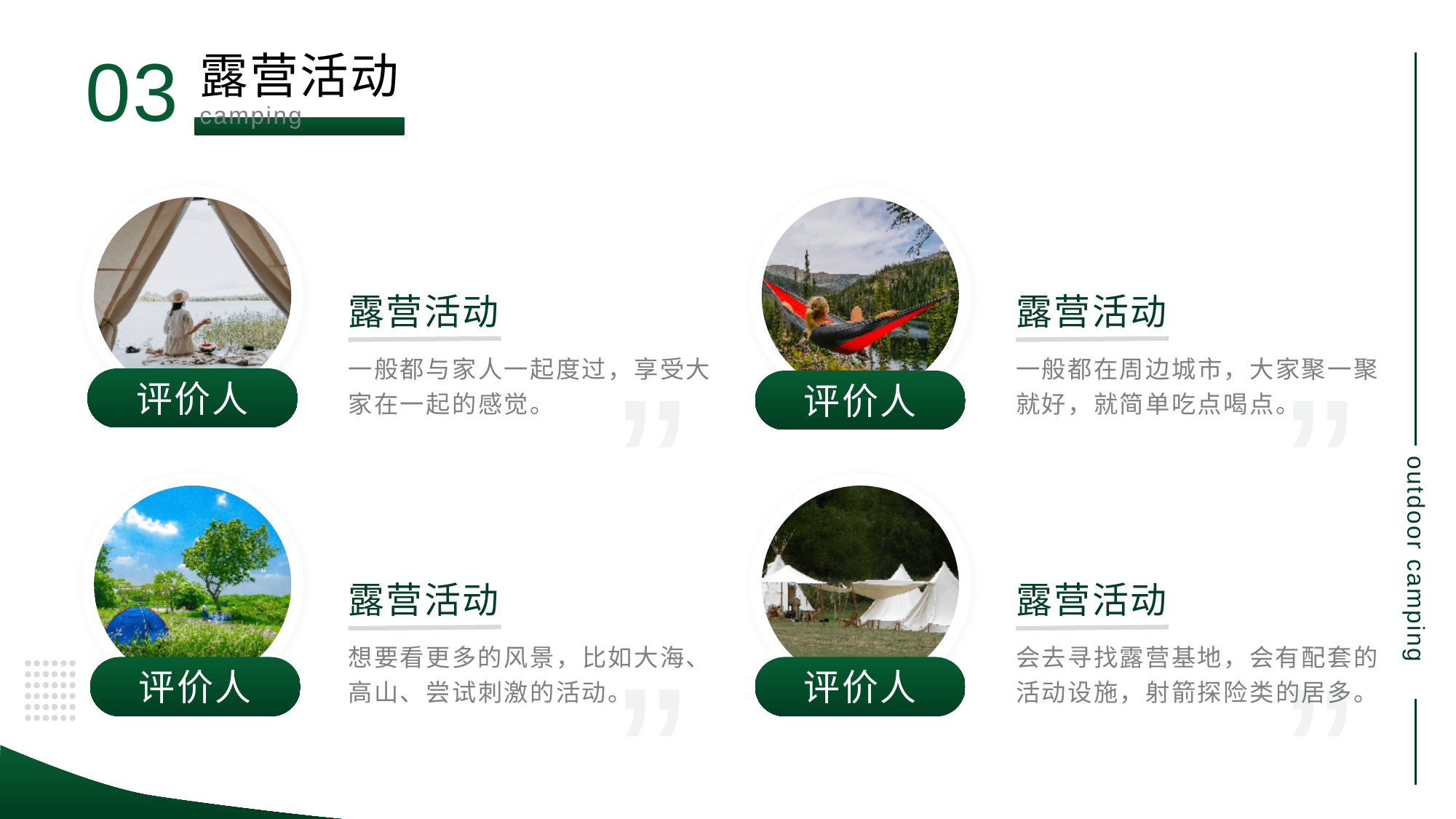

03
露营活动
camping

露营活动
露营活动
”
”
一般都与家人一起度过，享受大家在一起的感觉。
一般都在周边城市，大家聚一聚就好，就简单吃点喝点。

评价人

评价人

露营活动
露营活动
”
”
想要看更多的风景，比如大海、高山、尝试刺激的活动。
会去寻找露营基地，会有配套的活动设施，射箭探险类的居多。

评价人

评价人